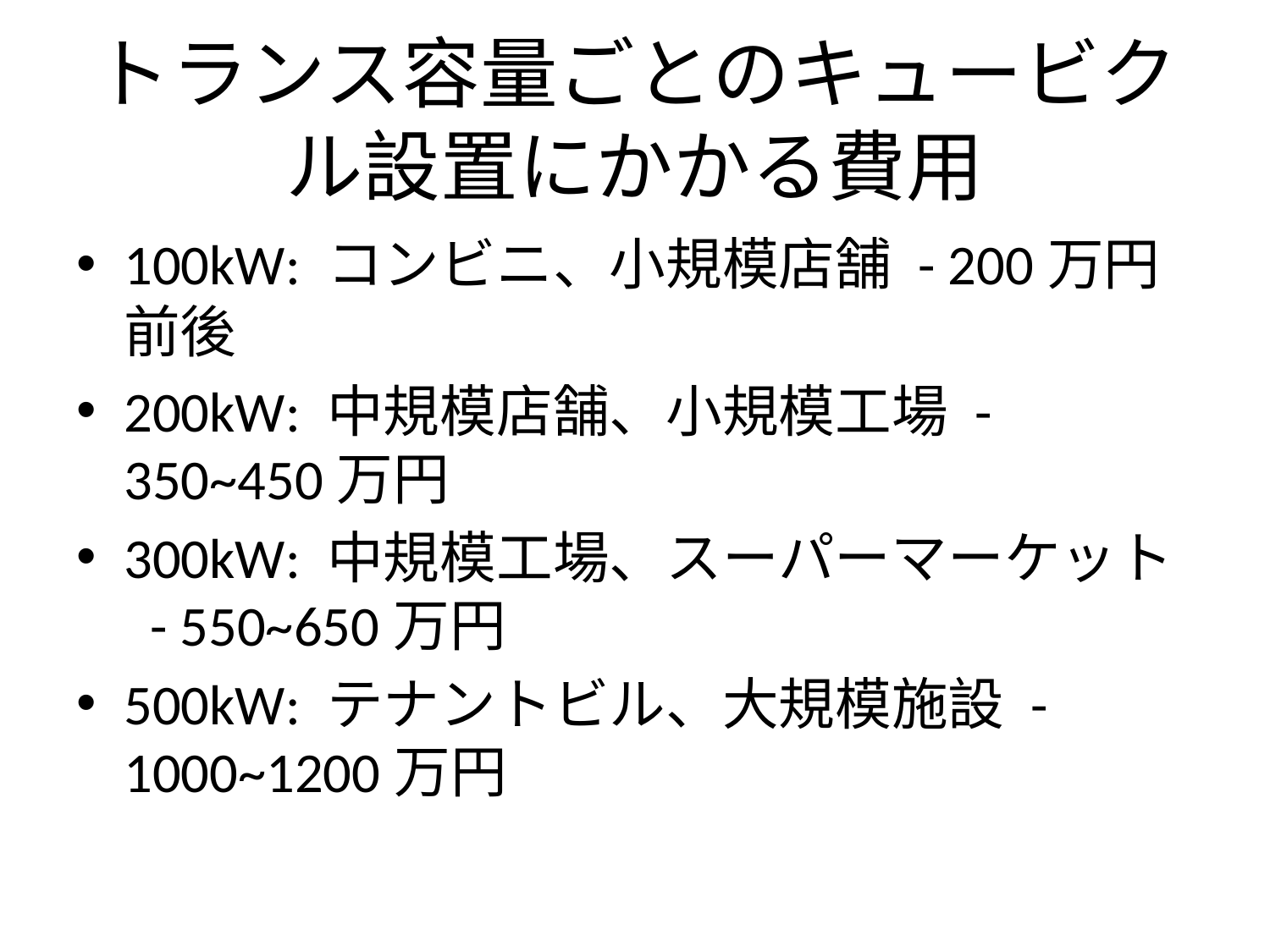

# トランス容量ごとのキュービクル設置にかかる費用
100kW: コンビニ、小規模店舗 - 200万円前後
200kW: 中規模店舗、小規模工場 - 350~450万円
300kW: 中規模工場、スーパーマーケット - 550~650万円
500kW: テナントビル、大規模施設 - 1000~1200万円